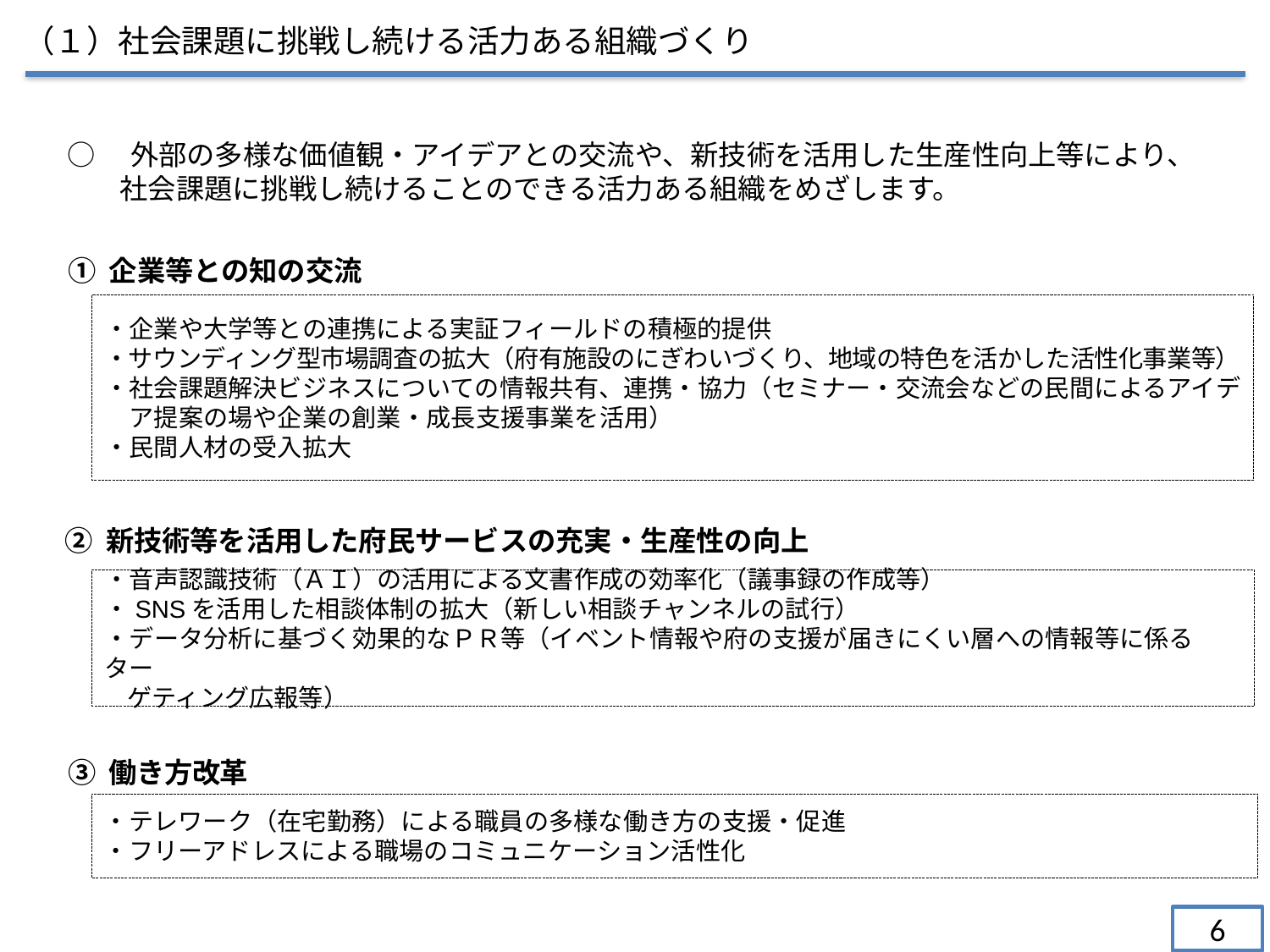

（１）社会課題に挑戦し続ける活力ある組織づくり
○　外部の多様な価値観・アイデアとの交流や、新技術を活用した生産性向上等により、　社会課題に挑戦し続けることのできる活力ある組織をめざします。
① 企業等との知の交流
・企業や大学等との連携による実証フィールドの積極的提供
・サウンディング型市場調査の拡大（府有施設のにぎわいづくり、地域の特色を活かした活性化事業等）
・社会課題解決ビジネスについての情報共有、連携・協力（セミナー・交流会などの民間によるアイデ
　ア提案の場や企業の創業・成長支援事業を活用）
・民間人材の受入拡大
 ② 新技術等を活用した府民サービスの充実・生産性の向上
・音声認識技術（ＡＩ）の活用による文書作成の効率化（議事録の作成等）
・SNSを活用した相談体制の拡大（新しい相談チャンネルの試行）
・データ分析に基づく効果的なＰＲ等（イベント情報や府の支援が届きにくい層への情報等に係るター
   ゲティング広報等）
③ 働き方改革
・テレワーク（在宅勤務）による職員の多様な働き方の支援・促進
・フリーアドレスによる職場のコミュニケーション活性化
6